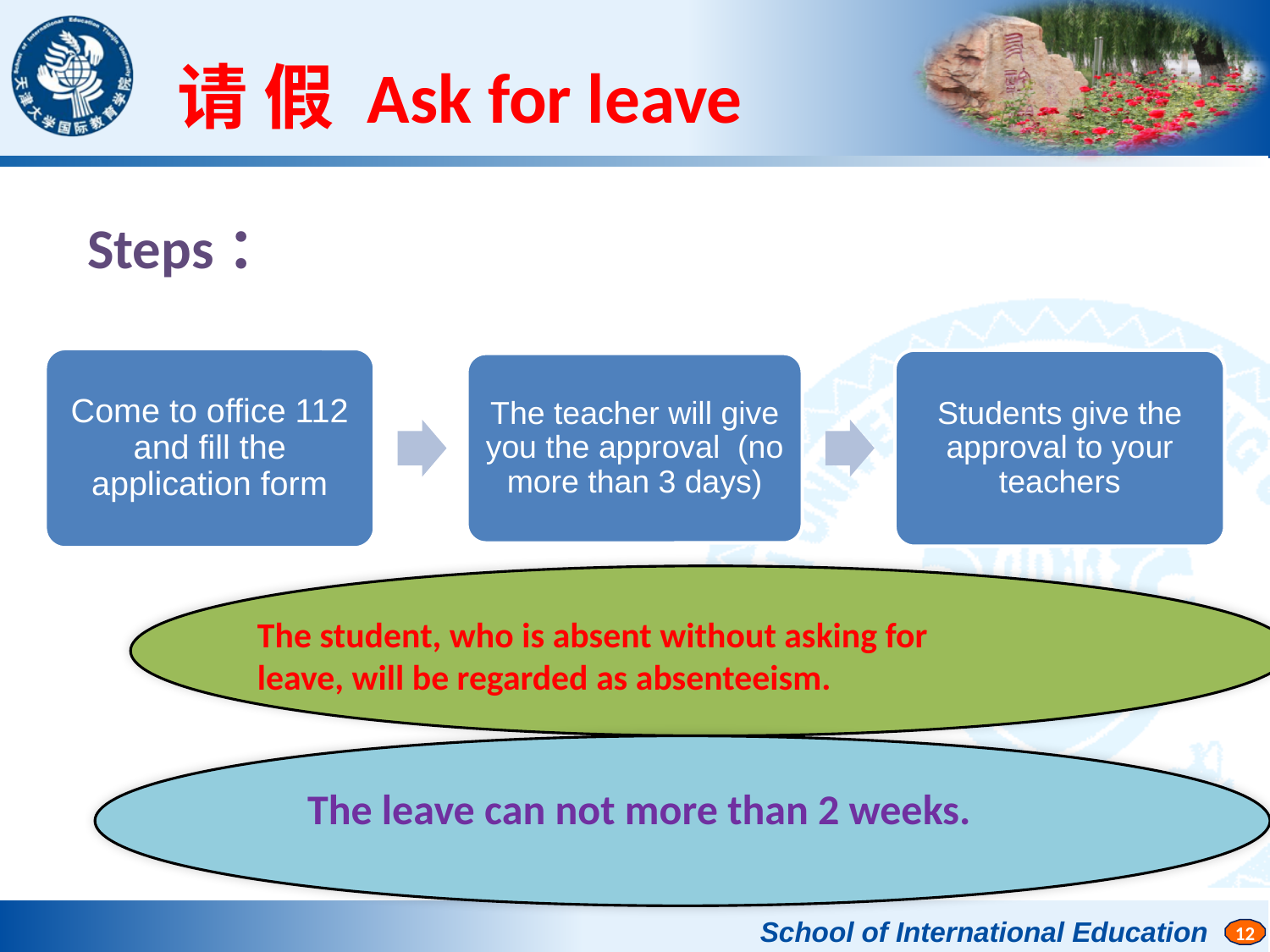

请 假 Ask for leave
Come to office 112 and fill the application form

The teacher will give you the approval  (no more than 3 days)

Students give the approval to your teachers
Steps：

The student, who is absent without asking for leave, will be regarded as absenteeism.

The leave can not more than 2 weeks.